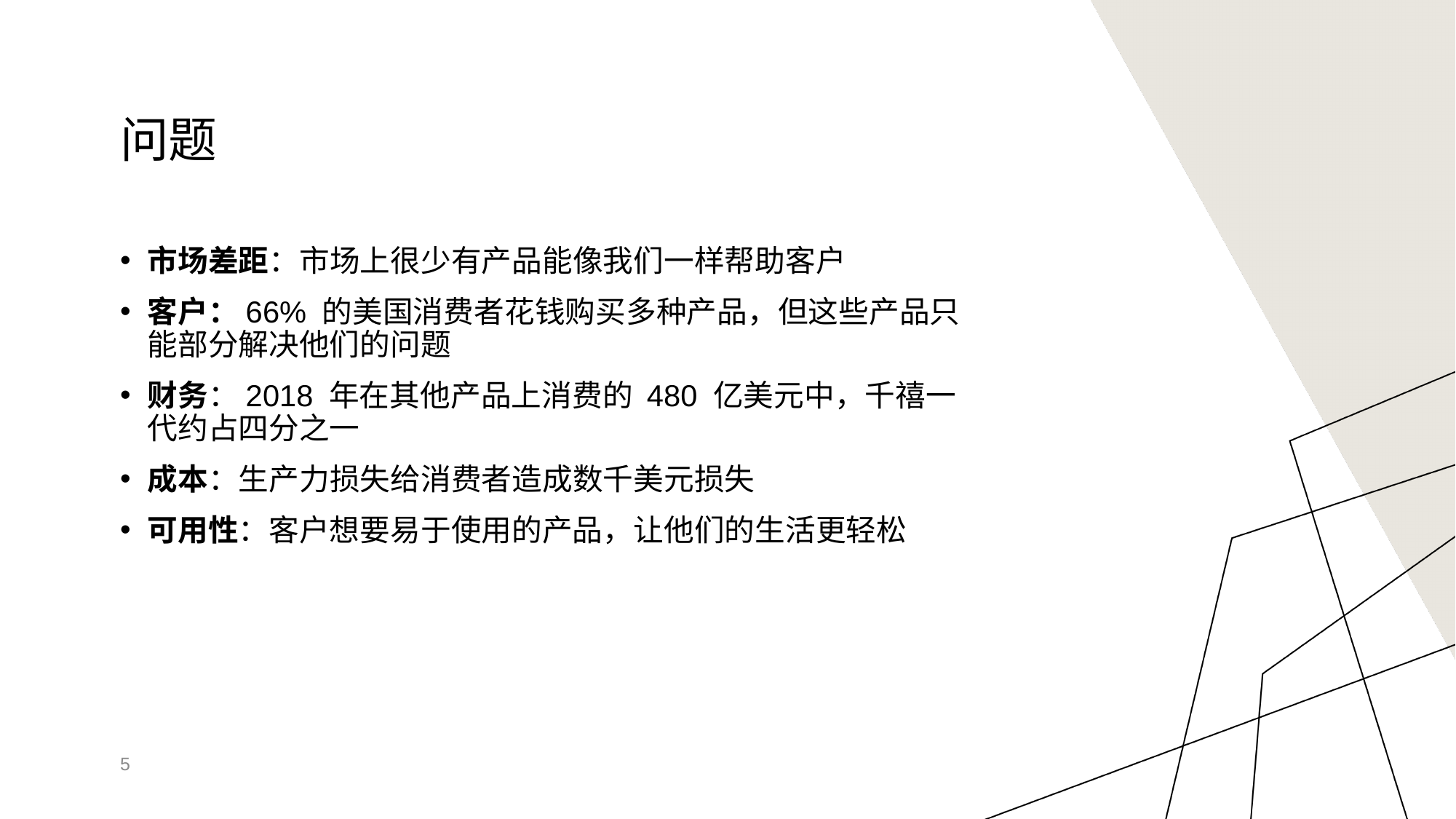

# 问题
市场差距：市场上很少有产品能像我们一样帮助客户
客户：66% 的美国消费者花钱购买多种产品，但这些产品只能部分解决他们的问题
财务：2018 年在其他产品上消费的 480 亿美元中，千禧一代约占四分之一
成本：生产力损失给消费者造成数千美元损失
可用性：客户想要易于使用的产品，让他们的生活更轻松
5